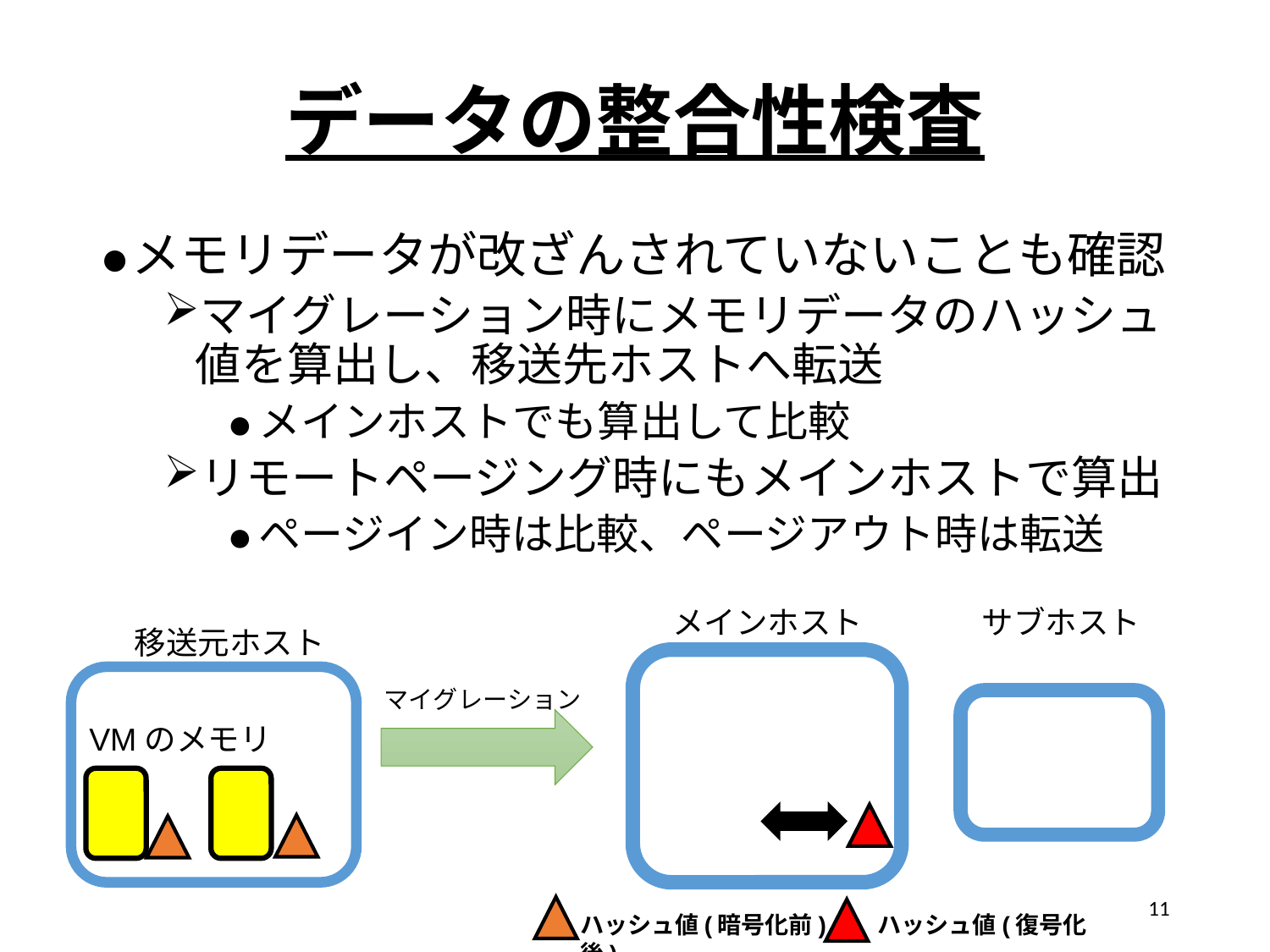

# データの整合性検査
メモリデータが改ざんされていないことも確認
マイグレーション時にメモリデータのハッシュ値を算出し、移送先ホストへ転送
メインホストでも算出して比較
リモートページング時にもメインホストで算出
ページイン時は比較、ページアウト時は転送

メインホスト
サブホスト
移送元ホスト

マイグレーション

VMのメモリ

11

ハッシュ値(暗号化前)       ハッシュ値(復号化後)